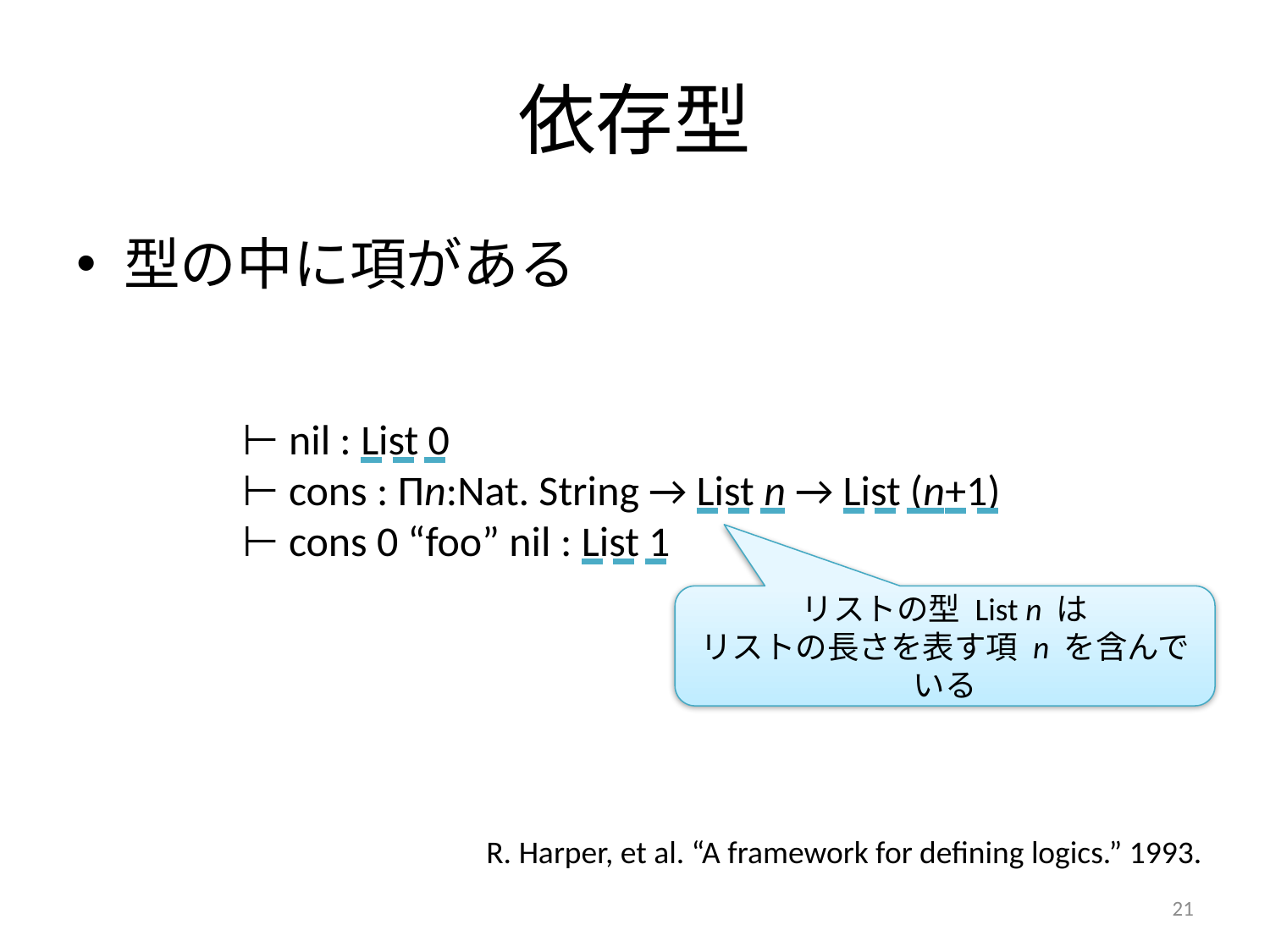

# 依存型
型の中に項がある
⊢ nil : List 0
⊢ cons : Πn:Nat. String → List n → List (n+1)
⊢ cons 0 “foo” nil : List 1
リストの型 List n は
リストの長さを表す項 n を含んでいる
R. Harper, et al. “A framework for defining logics.” 1993.
21